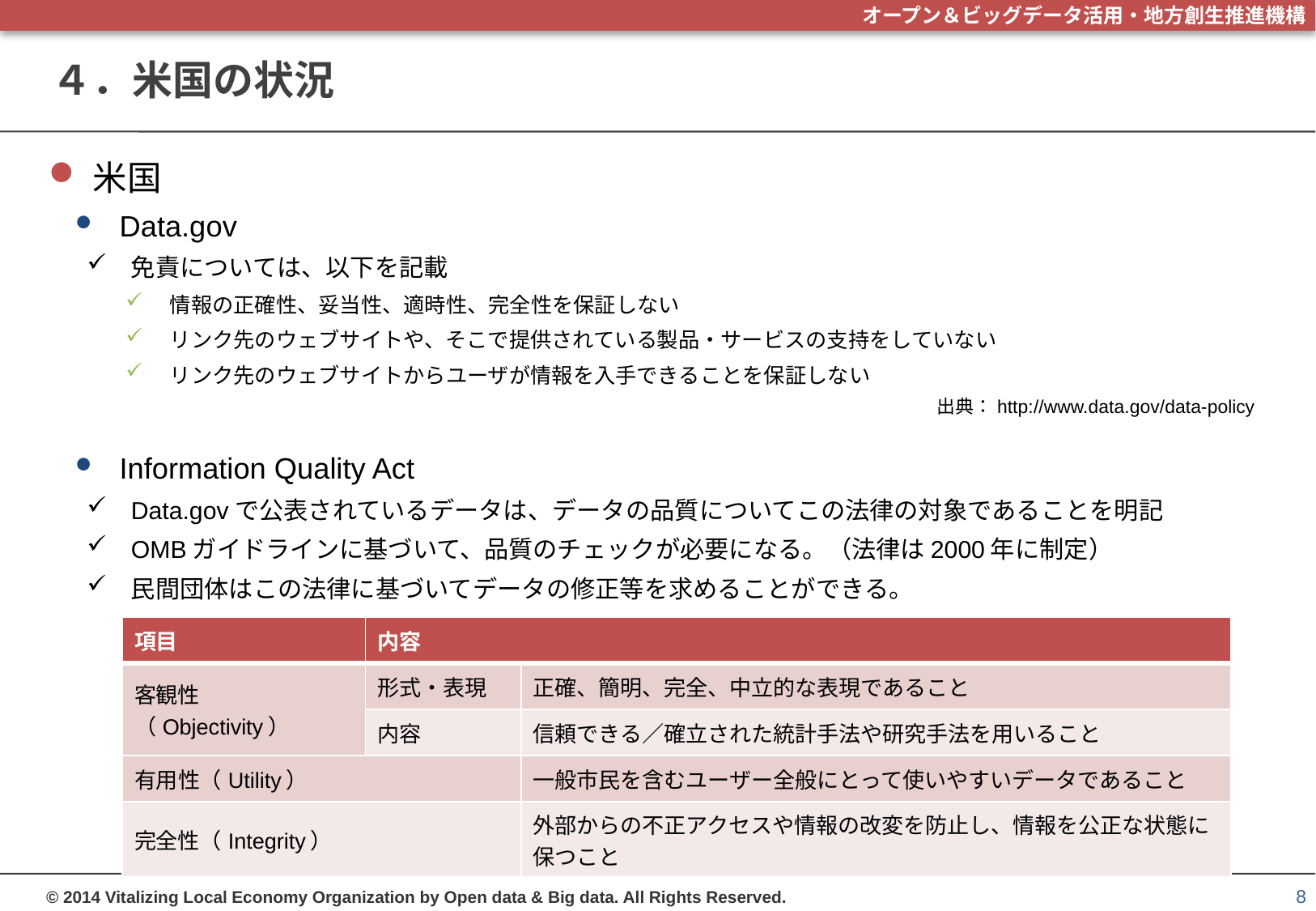

# ４．米国の状況
米国
Data.gov
免責については、以下を記載
情報の正確性、妥当性、適時性、完全性を保証しない
リンク先のウェブサイトや、そこで提供されている製品・サービスの支持をしていない
リンク先のウェブサイトからユーザが情報を入手できることを保証しない

Information Quality Act
Data.govで公表されているデータは、データの品質についてこの法律の対象であることを明記
OMBガイドラインに基づいて、品質のチェックが必要になる。（法律は2000年に制定）
民間団体はこの法律に基づいてデータの修正等を求めることができる。

出典：http://www.data.gov/data-policy
| 項目 | 内容 |  |
| --- | --- | --- |
| 客観性（Objectivity） | 形式・表現 | 正確、簡明、完全、中立的な表現であること |
|  | 内容 | 信頼できる／確立された統計手法や研究手法を用いること |
| 有用性（Utility） |  | 一般市民を含むユーザー全般にとって使いやすいデータであること |
| 完全性（Integrity） |  | 外部からの不正アクセスや情報の改変を防止し、情報を公正な状態に保つこと |
8